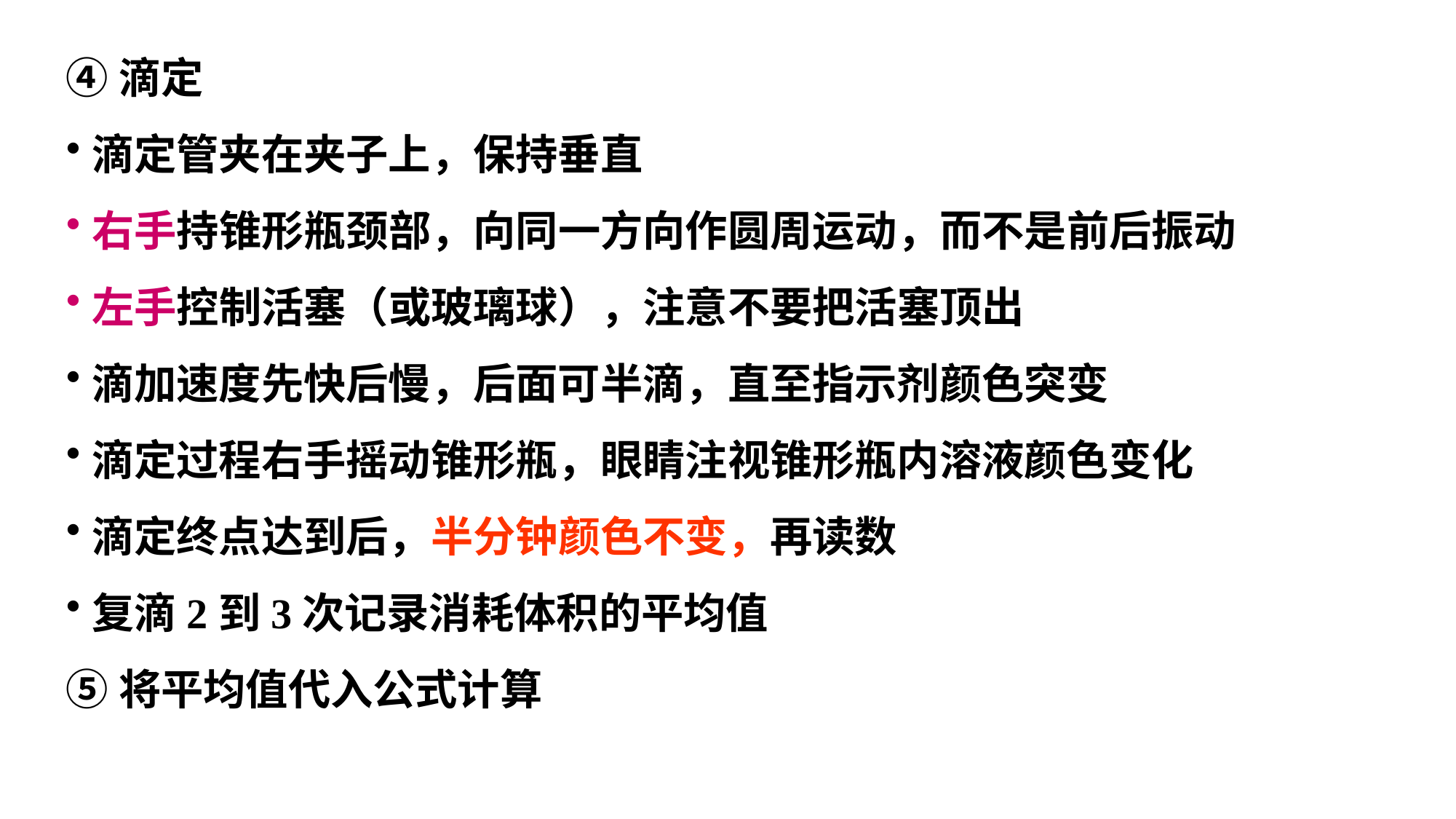

④滴定
滴定管夹在夹子上，保持垂直
右手持锥形瓶颈部，向同一方向作圆周运动，而不是前后振动
左手控制活塞（或玻璃球），注意不要把活塞顶出
滴加速度先快后慢，后面可半滴，直至指示剂颜色突变
滴定过程右手摇动锥形瓶，眼睛注视锥形瓶内溶液颜色变化
滴定终点达到后，半分钟颜色不变，再读数
复滴2到3次记录消耗体积的平均值
⑤将平均值代入公式计算